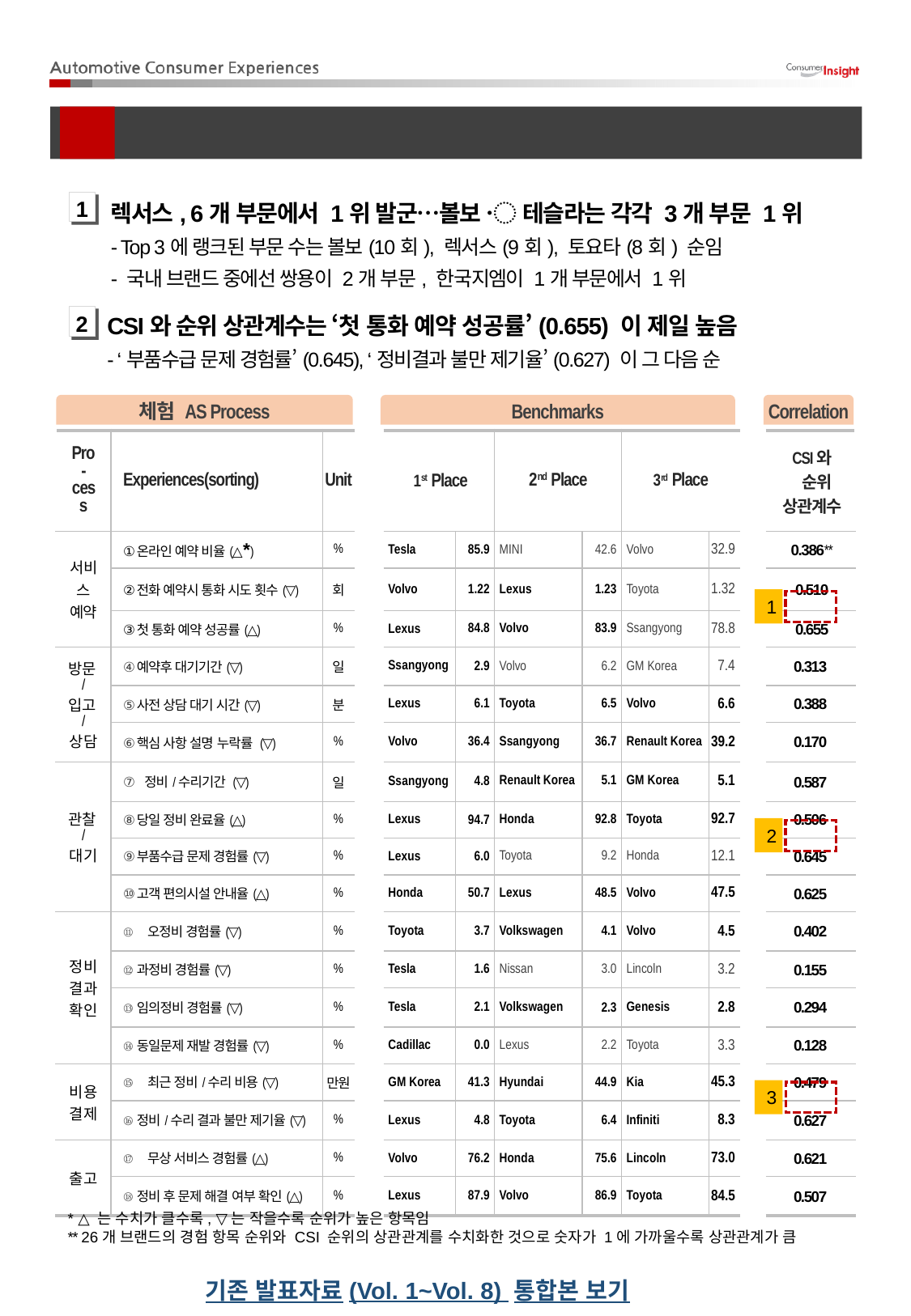

종합 _ 항목별 Benchmarks
07
렉서스, 6개 부문에서 1위 발군…볼보 〮 테슬라는 각각 3개 부문 1위
- Top 3에 랭크된 부문 수는 볼보(10회), 렉서스(9회), 토요타(8회) 순임
- 국내 브랜드 중에선 쌍용이 2개 부문, 한국지엠이 1개 부문에서 1위
1
CSI와 순위 상관계수는 ‘첫 통화 예약 성공률’(0.655) 이 제일 높음
- ‘부품수급 문제 경험률’(0.645), ‘정비결과 불만 제기율’(0.627) 이 그 다음 순
2
체험 AS Process
Correlation
Benchmarks
| Pro -cess | Experiences(sorting) | Unit |  | 1st Place |  | 2nd Place |  | 3rd Place |  |  | CSI와 순위 상관계수 |
| --- | --- | --- | --- | --- | --- | --- | --- | --- | --- | --- | --- |
| 서비스 예약 | 온라인 예약 비율(△\*) | % |  | Tesla | 85.9 | MINI | 42.6 | Volvo | 32.9 |  | 0.386\*\* |
|  | 전화 예약시 통화 시도 횟수(▽) | 회 |  | Volvo | 1.22 | Lexus | 1.23 | Toyota | 1.32 |  | 0.510 |
|  | 첫 통화 예약 성공률(△) | % |  | Lexus | 84.8 | Volvo | 83.9 | Ssangyong | 78.8 |  | 0.655 |
| 방문/ 입고/ 상담 | 예약후 대기기간(▽) | 일 |  | Ssangyong | 2.9 | Volvo | 6.2 | GM Korea | 7.4 |  | 0.313 |
|  | 사전 상담 대기 시간(▽) | 분 |  | Lexus | 6.1 | Toyota | 6.5 | Volvo | 6.6 |  | 0.388 |
|  | 핵심 사항 설명 누락률 (▽) | % |  | Volvo | 36.4 | Ssangyong | 36.7 | Renault Korea | 39.2 |  | 0.170 |
| 관찰/ 대기 | 정비/수리기간 (▽) | 일 |  | Ssangyong | 4.8 | Renault Korea | 5.1 | GM Korea | 5.1 |  | 0.587 |
|  | 당일 정비 완료율(△) | % |  | Lexus | 94.7 | Honda | 92.8 | Toyota | 92.7 |  | 0.506 |
|  | 부품수급 문제 경험률(▽) | % |  | Lexus | 6.0 | Toyota | 9.2 | Honda | 12.1 |  | 0.645 |
|  | 고객 편의시설 안내율(△) | % |  | Honda | 50.7 | Lexus | 48.5 | Volvo | 47.5 |  | 0.625 |
| 정비 결과 확인 | 오정비 경험률(▽) | % |  | Toyota | 3.7 | Volkswagen | 4.1 | Volvo | 4.5 |  | 0.402 |
|  | 과정비 경험률(▽) | % |  | Tesla | 1.6 | Nissan | 3.0 | Lincoln | 3.2 |  | 0.155 |
|  | 임의정비 경험률(▽) | % |  | Tesla | 2.1 | Volkswagen | 2.3 | Genesis | 2.8 |  | 0.294 |
|  | 동일문제 재발 경험률(▽) | % |  | Cadillac | 0.0 | Lexus | 2.2 | Toyota | 3.3 |  | 0.128 |
| 비용 결제 | 최근 정비/수리 비용(▽) | 만원 |  | GM Korea | 41.3 | Hyundai | 44.9 | Kia | 45.3 |  | 0.479 |
|  | 정비/수리 결과 불만 제기율(▽) | % |  | Lexus | 4.8 | Toyota | 6.4 | Infiniti | 8.3 |  | 0.627 |
| 출고 | 무상 서비스 경험률(△) | % |  | Volvo | 76.2 | Honda | 75.6 | Lincoln | 73.0 |  | 0.621 |
|  | 정비 후 문제 해결 여부 확인(△) | % |  | Lexus | 87.9 | Volvo | 86.9 | Toyota | 84.5 |  | 0.507 |
1

2

3

* △ 는 수치가 클수록, ▽는 작을수록 순위가 높은 항목임
** 26개 브랜드의 경험 항목 순위와 CSI 순위의 상관관계를 수치화한 것으로 숫자가 1에 가까울수록 상관관계가 큼
기존 발표자료(Vol. 1~Vol. 8) 통합본 보기